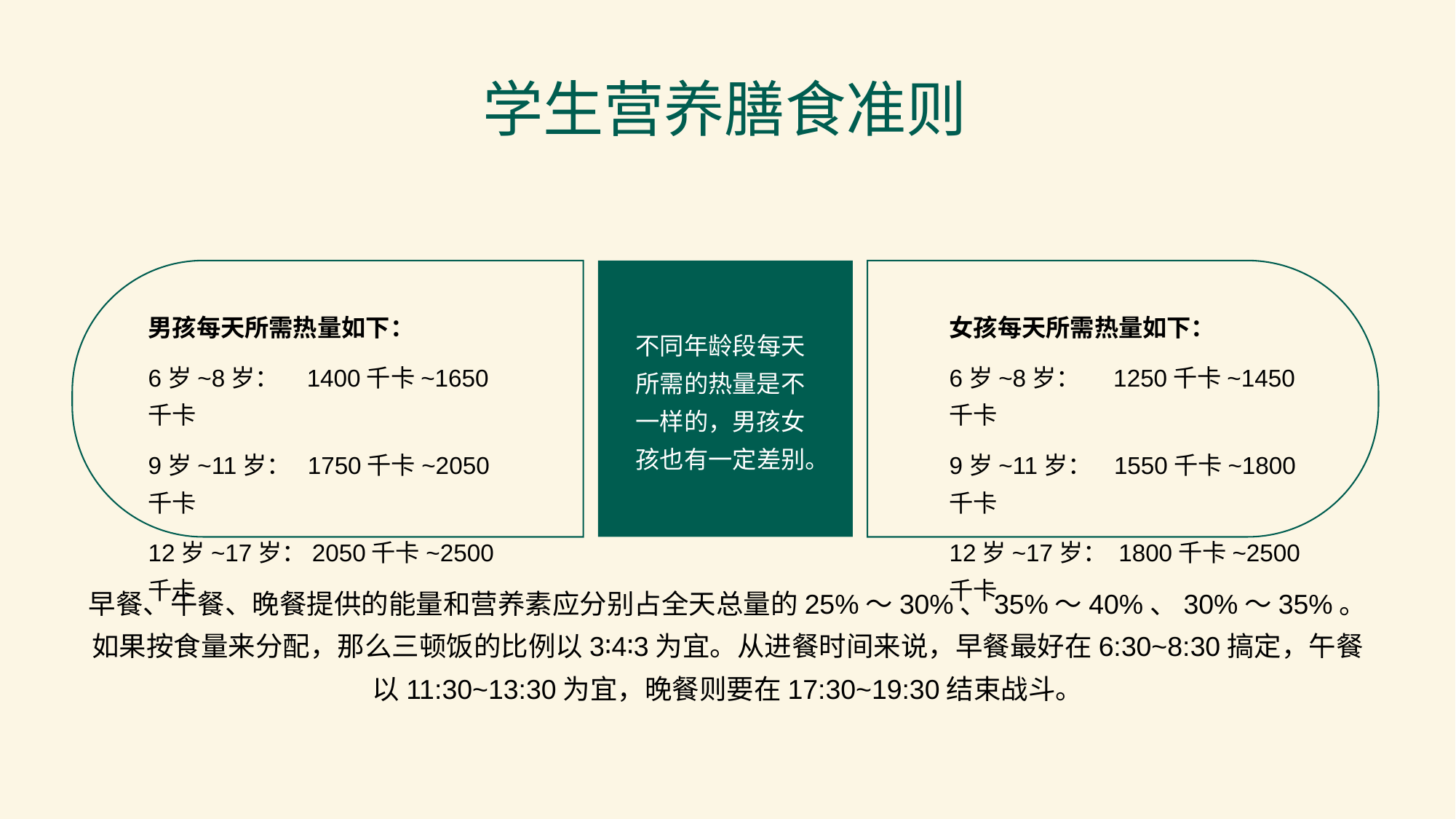

学生营养膳食准则

女孩每天所需热量如下：
6岁~8岁：     1250千卡~1450千卡
9岁~11岁：   1550千卡~1800千卡
12岁~17岁： 1800千卡~2500千卡
男孩每天所需热量如下：
6岁~8岁：    1400千卡~1650千卡
9岁~11岁：  1750千卡~2050千卡
12岁~17岁：2050千卡~2500千卡
不同年龄段每天所需的热量是不一样的，男孩女孩也有一定差别。
早餐、午餐、晚餐提供的能量和营养素应分别占全天总量的25%～30%、35%～40%、30%～35%。如果按食量来分配，那么三顿饭的比例以3∶4∶3为宜。从进餐时间来说，早餐最好在6:30~8:30搞定，午餐以11:30~13:30为宜，晚餐则要在17:30~19:30结束战斗。